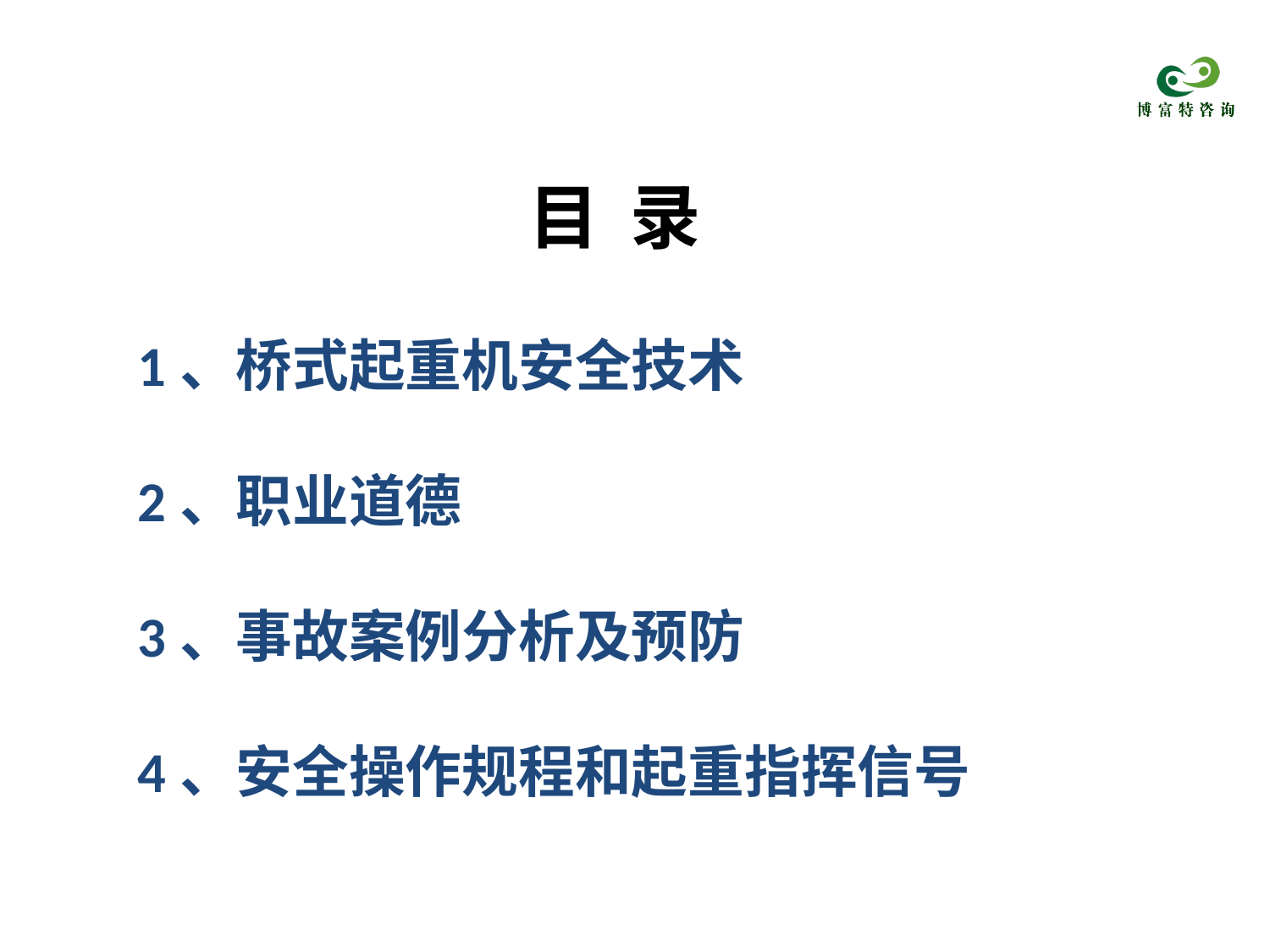

目  录
1、桥式起重机安全技术
2、职业道德
3、事故案例分析及预防
4、安全操作规程和起重指挥信号
3